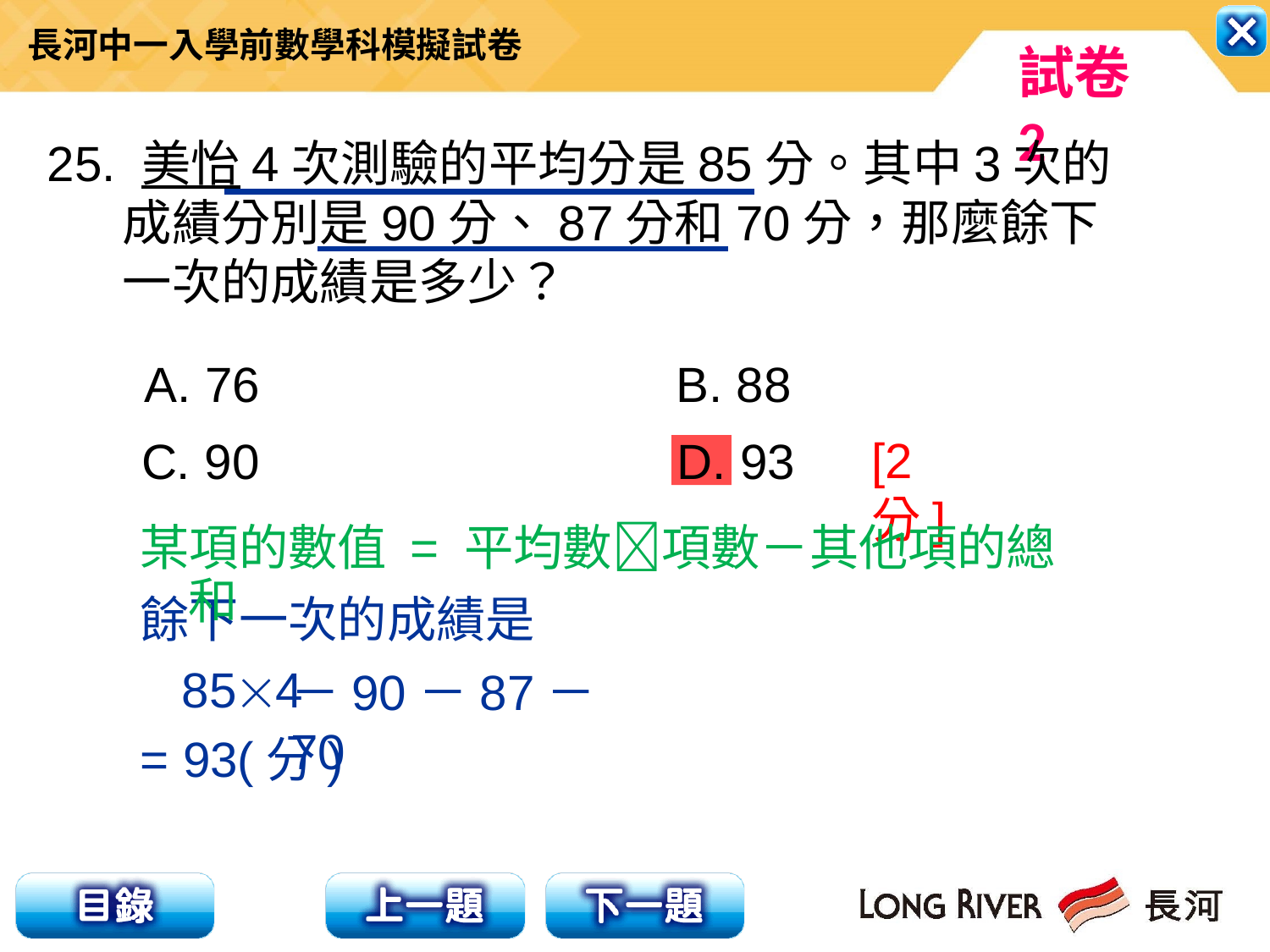

25. 美怡4次測驗的平均分是85分。其中3次的成績分別是90分、87分和70分，那麼餘下一次的成績是多少？
 A. 76 　　　　　            B. 88
[2分]
C. 90				  D. 93

某項的數值 = 平均數×項數－其他項的總和
餘下一次的成績是
   85×4
= 93(分)
－90－87－70